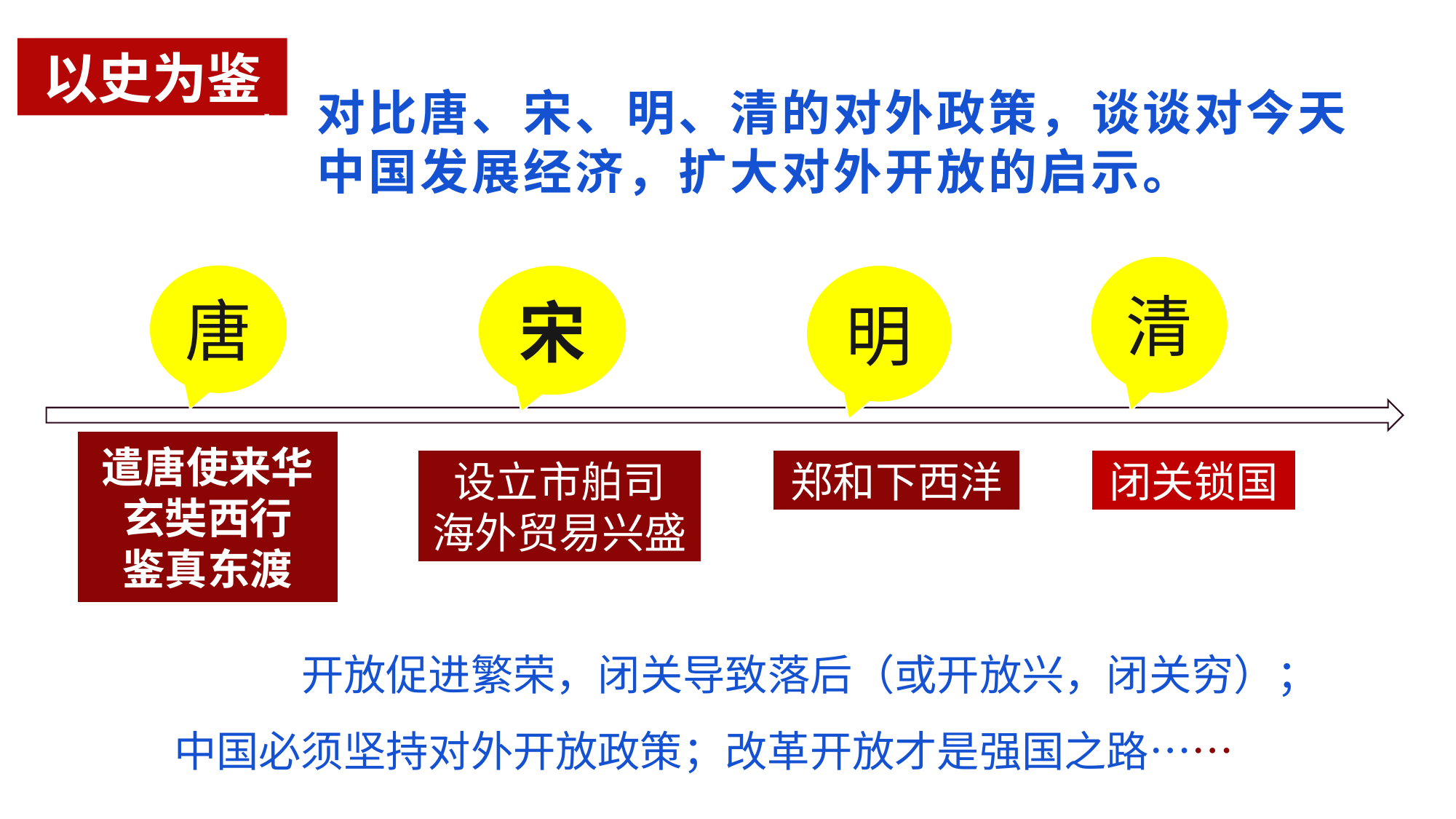

以史为鉴
对比唐、宋、明、清的对外政策，谈谈对今天中国发展经济，扩大对外开放的启示。
清
唐
宋
明

遣唐使来华
玄奘西行
鉴真东渡
设立市舶司
海外贸易兴盛
郑和下西洋
闭关锁国
启示：开放促进繁荣，闭关导致落后（或开放兴，闭关穷）；
中国必须坚持对外开放政策；改革开放才是强国之路……